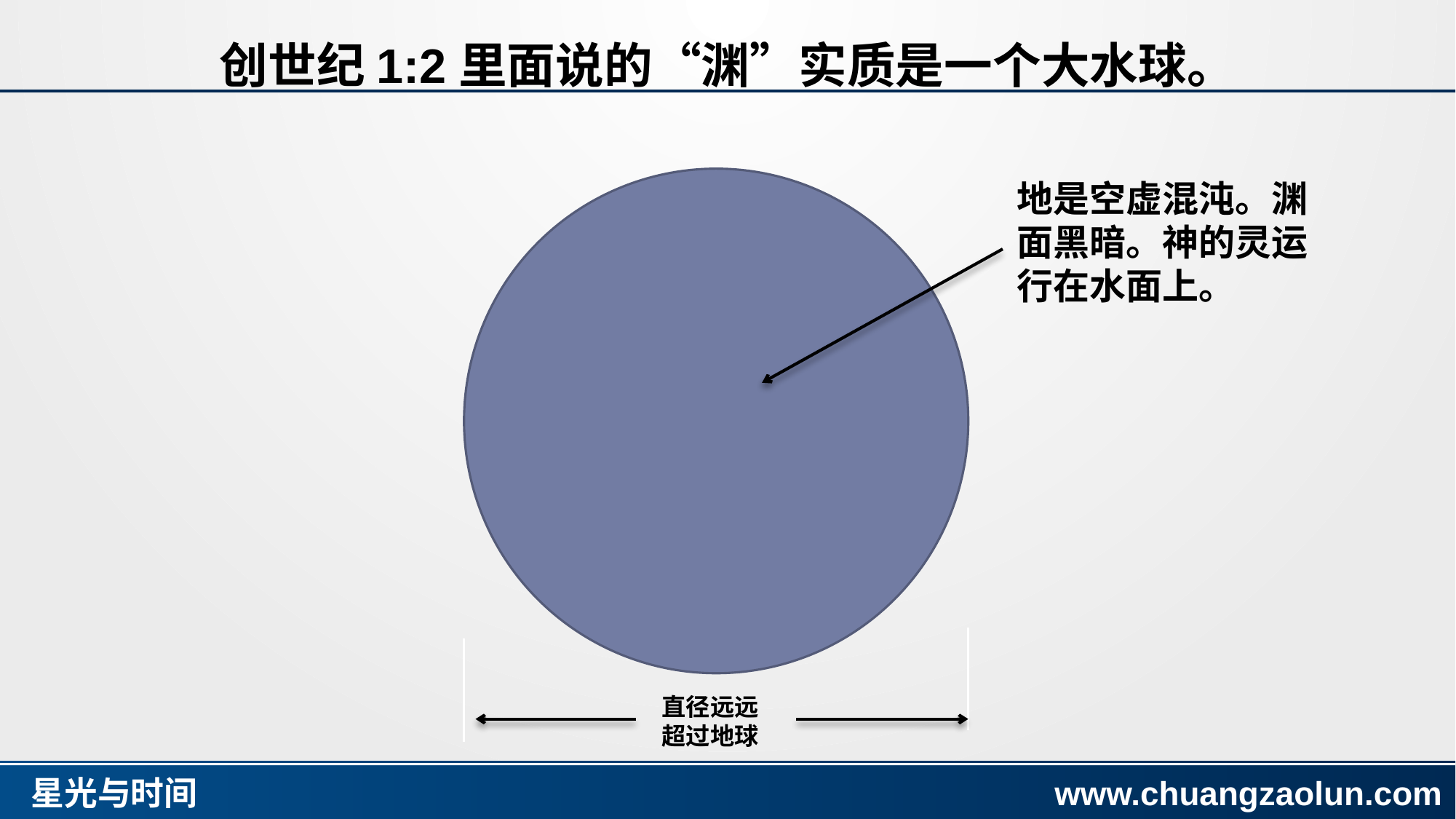

# 创世纪1:2里面说的“渊”实质是一个大水球。
地是空虚混沌。渊面黑暗。神的灵运行在水面上。

直径远远
超过地球